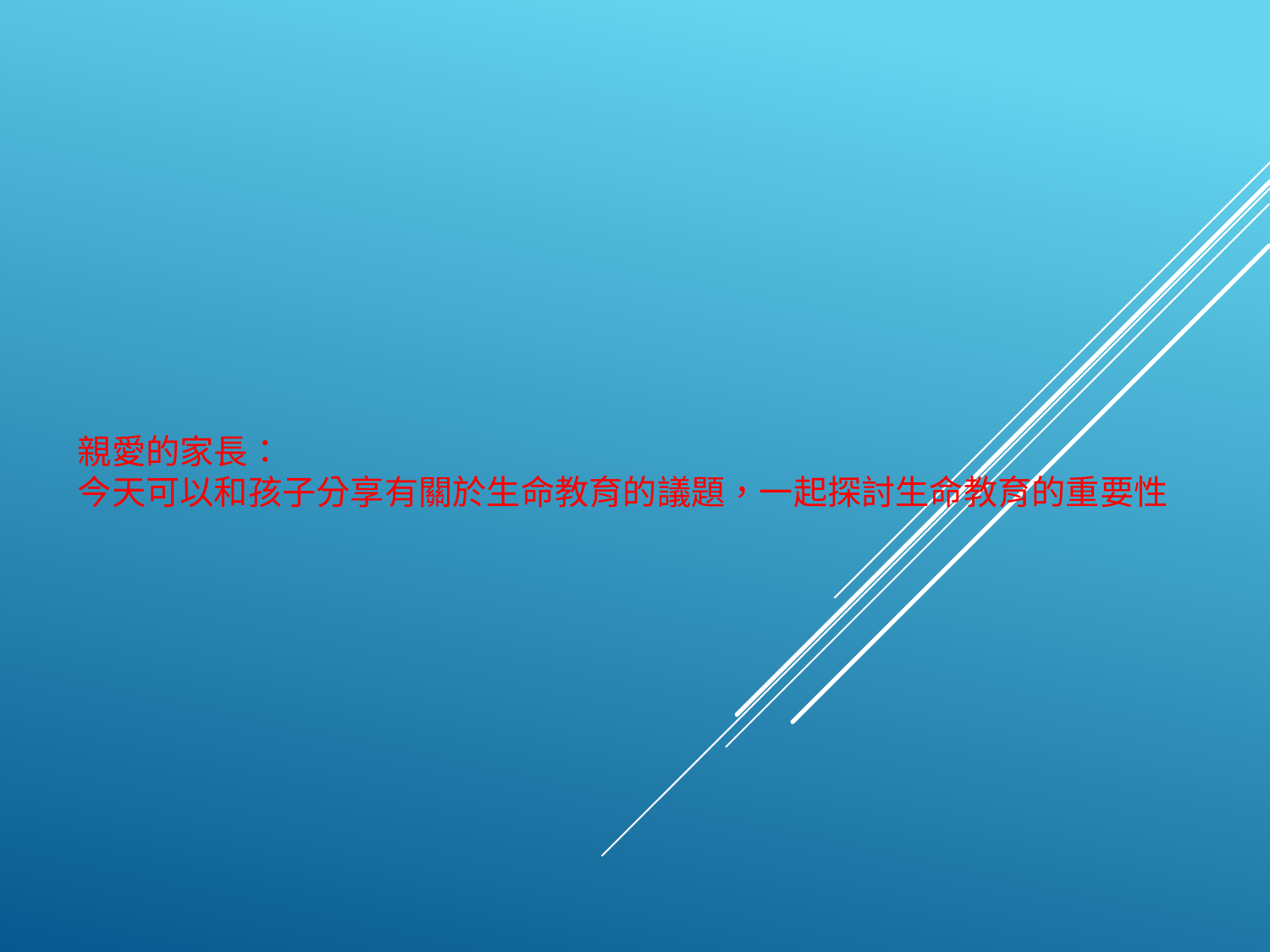

# 親愛的家長： 今天可以和孩子分享有關於生命教育的議題，一起探討生命教育的重要性